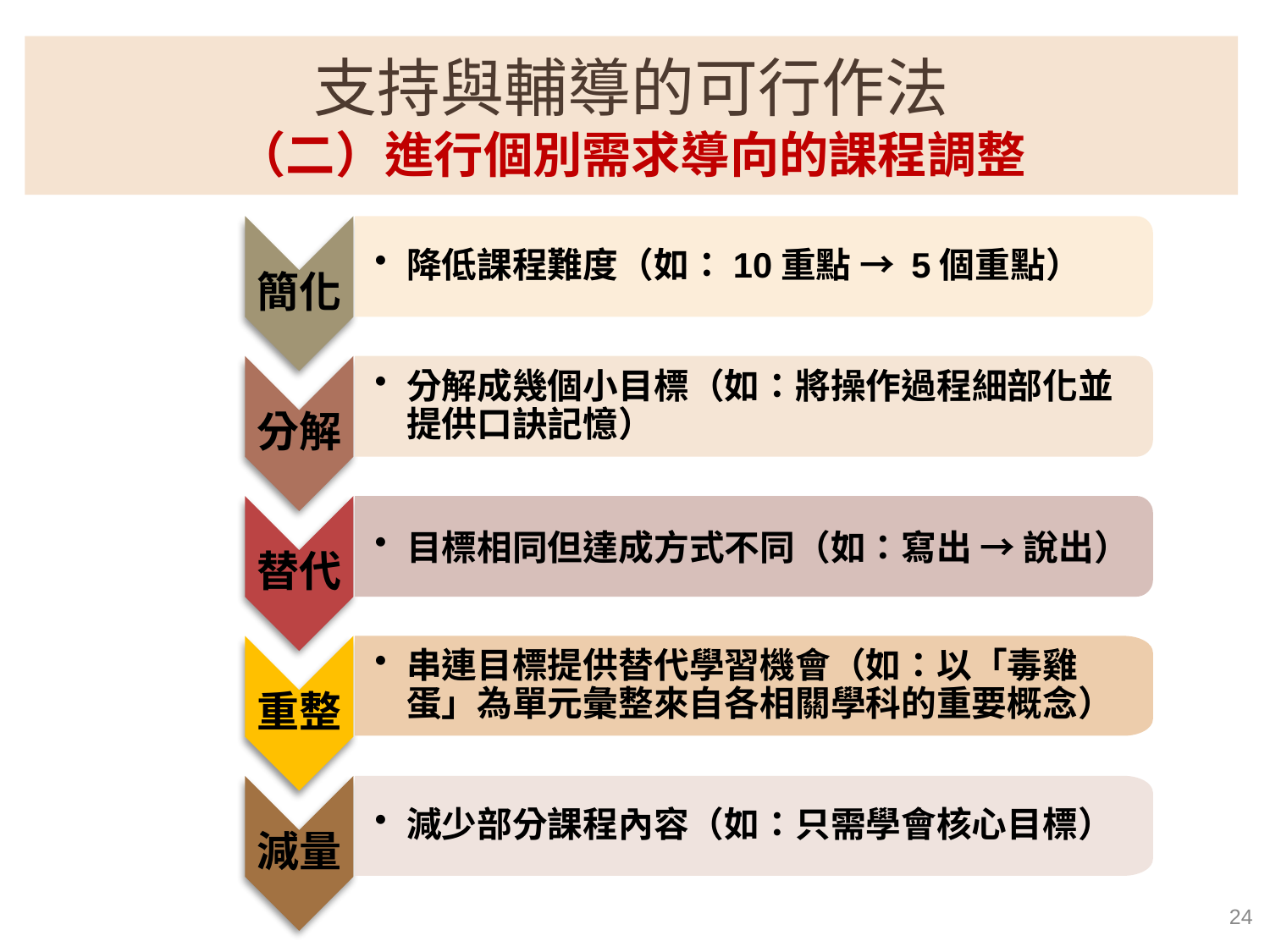

支持與輔導的可行作法
（二）進行個別需求導向的課程調整
25
簡化
降低課程難度（如：10重點 → 5個重點）
分解
分解成幾個小目標（如：將操作過程細部化並提供口訣記憶）
替代
目標相同但達成方式不同（如：寫出 → 說出）
重整
串連目標提供替代學習機會（如：以「毒雞蛋」為單元彙整來自各相關學科的重要概念）
減量
減少部分課程內容（如：只需學會核心目標）
24